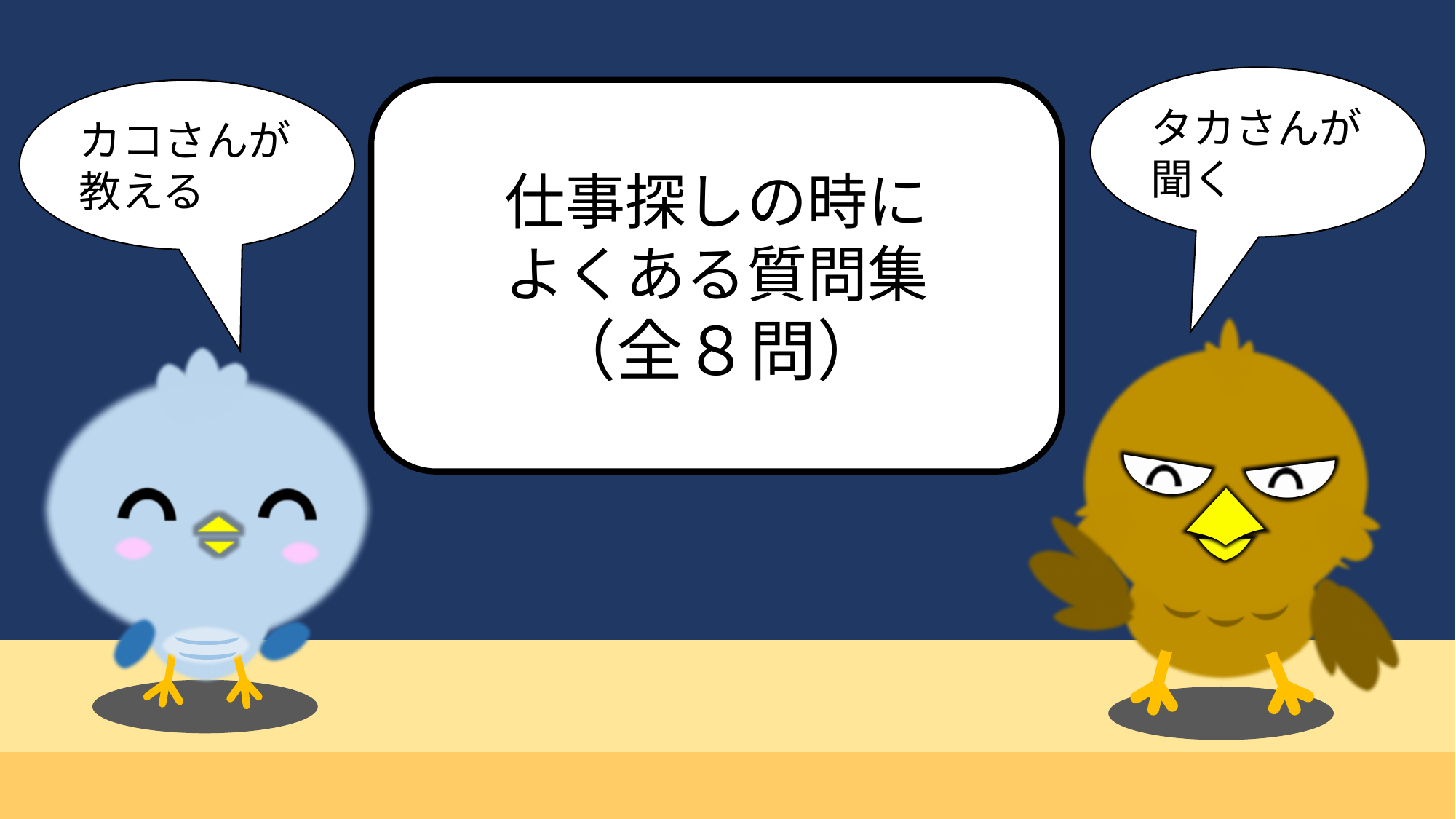

タカさんが
聞く
カコさんが
教える
仕事探しの時に
よくある質問集
（全８問）